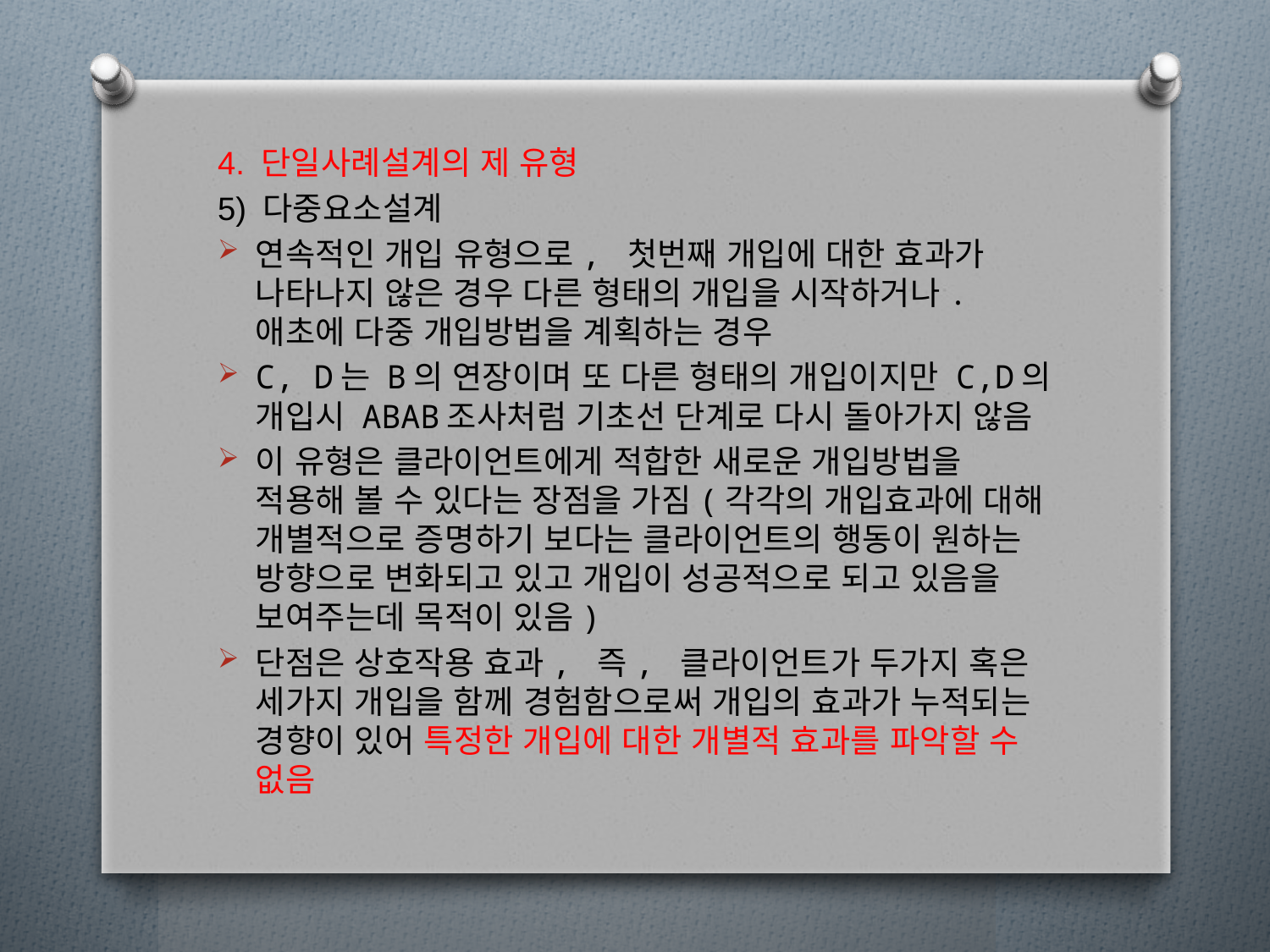

4. 단일사례설계의 제 유형
5) 다중요소설계
연속적인 개입 유형으로, 첫번째 개입에 대한 효과가 나타나지 않은 경우 다른 형태의 개입을 시작하거나. 애초에 다중 개입방법을 계획하는 경우
C, D는 B의 연장이며 또 다른 형태의 개입이지만 C,D의 개입시 ABAB조사처럼 기초선 단계로 다시 돌아가지 않음
이 유형은 클라이언트에게 적합한 새로운 개입방법을 적용해 볼 수 있다는 장점을 가짐(각각의 개입효과에 대해 개별적으로 증명하기 보다는 클라이언트의 행동이 원하는 방향으로 변화되고 있고 개입이 성공적으로 되고 있음을 보여주는데 목적이 있음)
단점은 상호작용 효과, 즉, 클라이언트가 두가지 혹은 세가지 개입을 함께 경험함으로써 개입의 효과가 누적되는 경향이 있어 특정한 개입에 대한 개별적 효과를 파악할 수 없음